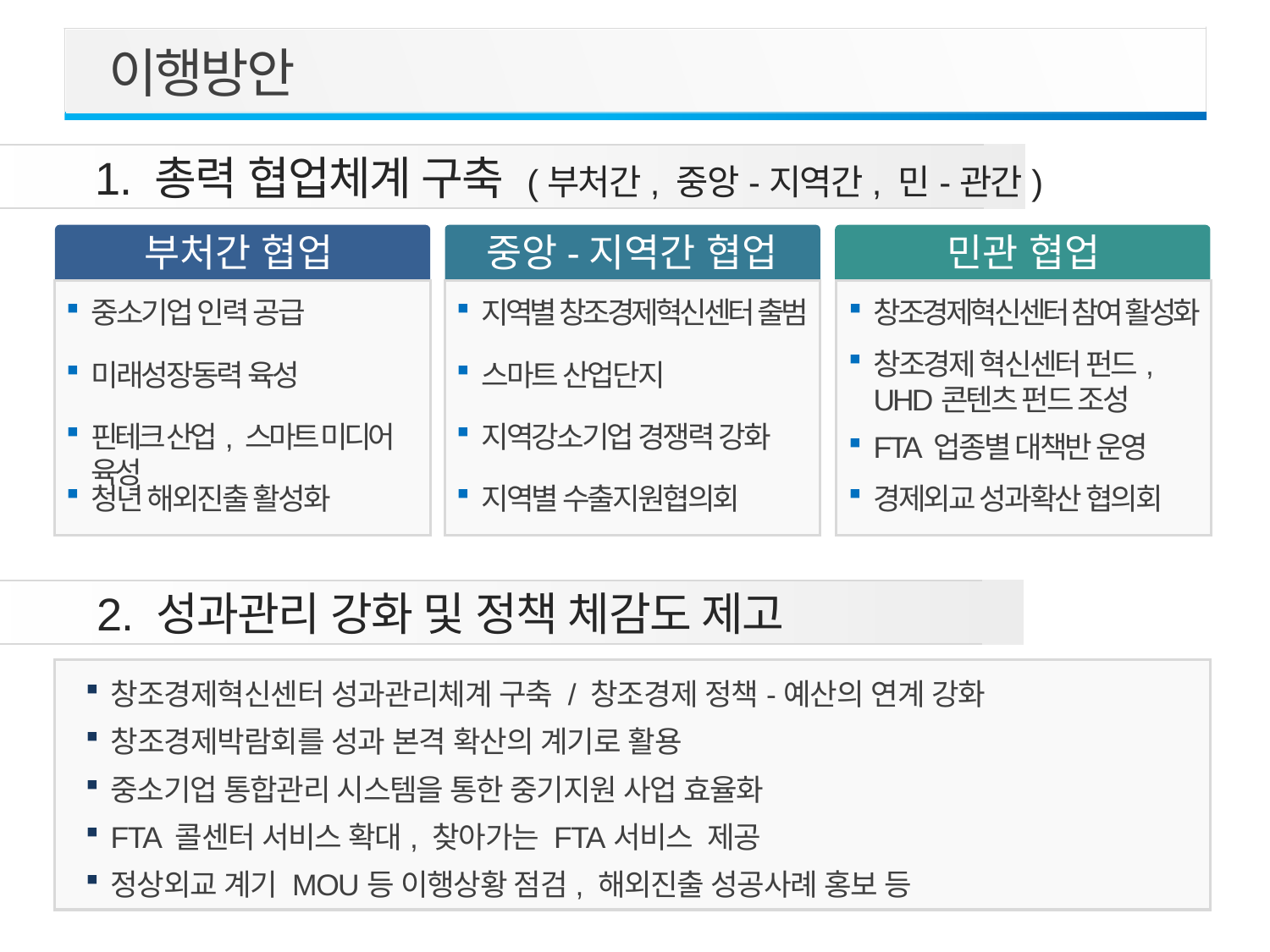

이행방안
1. 총력 협업체계 구축 (부처간, 중앙-지역간, 민-관간)

부처간 협업

중소기업 인력 공급
미래성장동력 육성
핀테크 산업, 스마트 미디어 육성
청년 해외진출 활성화

중앙-지역간 협업

지역별 창조경제혁신센터 출범
스마트 산업단지
지역강소기업 경쟁력 강화
지역별 수출지원협의회

민관 협업

창조경제혁신센터 참여 활성화
창조경제 혁신센터 펀드,
UHD콘텐츠 펀드 조성
FTA 업종별 대책반 운영
경제외교 성과확산 협의회
2. 성과관리 강화 및 정책 체감도 제고

창조경제혁신센터 성과관리체계 구축 / 창조경제 정책-예산의 연계 강화
창조경제박람회를 성과 본격 확산의 계기로 활용
중소기업 통합관리 시스템을 통한 중기지원 사업 효율화
FTA 콜센터 서비스 확대, 찾아가는 FTA서비스  제공
정상외교 계기 MOU등 이행상황 점검, 해외진출 성공사례 홍보 등